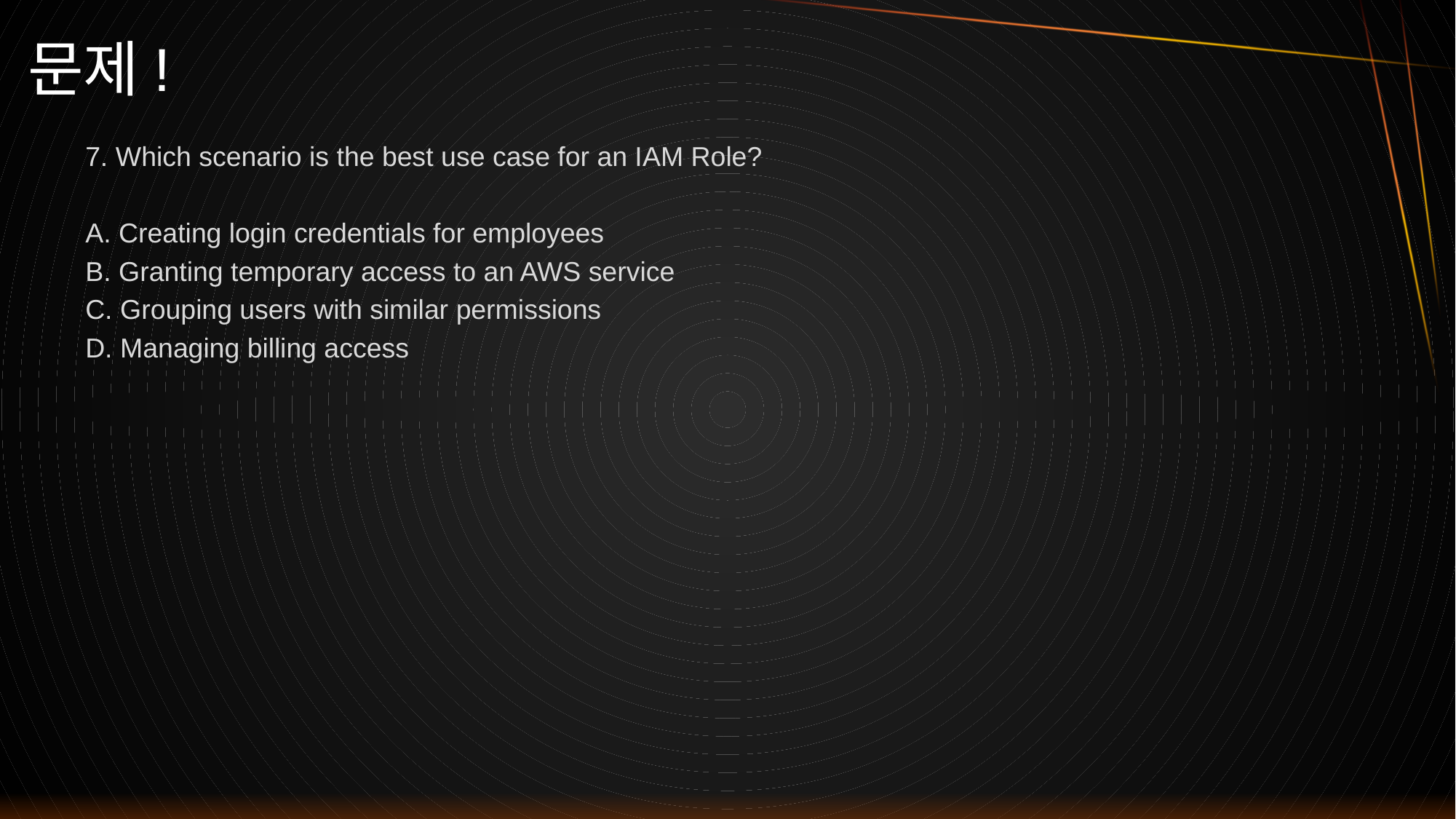

# 문제!
7. Which scenario is the best use case for an IAM Role?

A. Creating login credentials for employees
B. Granting temporary access to an AWS service
C. Grouping users with similar permissions
D. Managing billing access